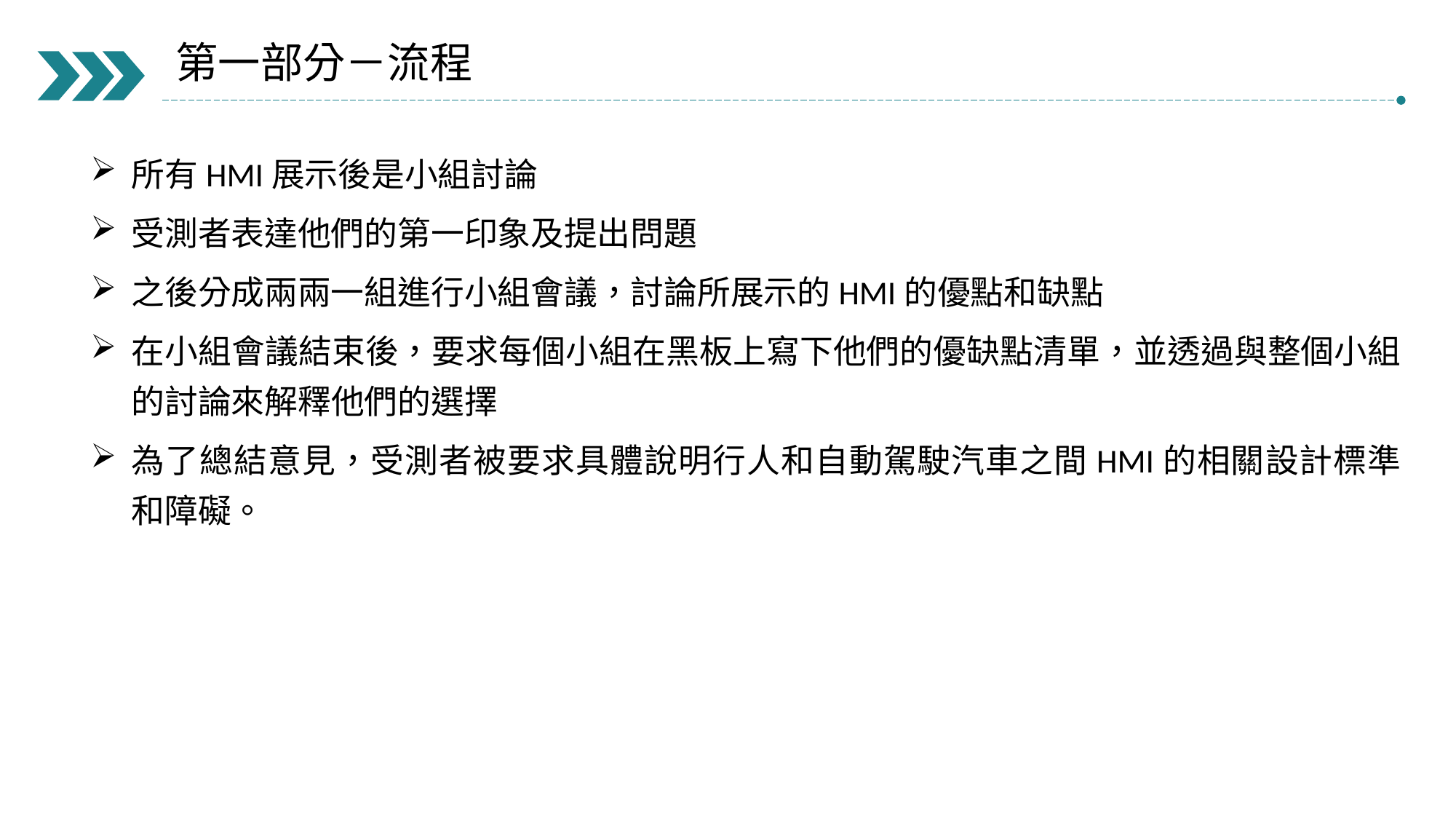

第一部分－流程

所有HMI展示後是小組討論
受測者表達他們的第一印象及提出問題
之後分成兩兩一組進行小組會議，討論所展示的HMI的優點和缺點
在小組會議結束後，要求每個小組在黑板上寫下他們的優缺點清單，並透過與整個小組的討論來解釋他們的選擇
為了總結意見，受測者被要求具體說明行人和自動駕駛汽車之間HMI的相關設計標準和障礙。